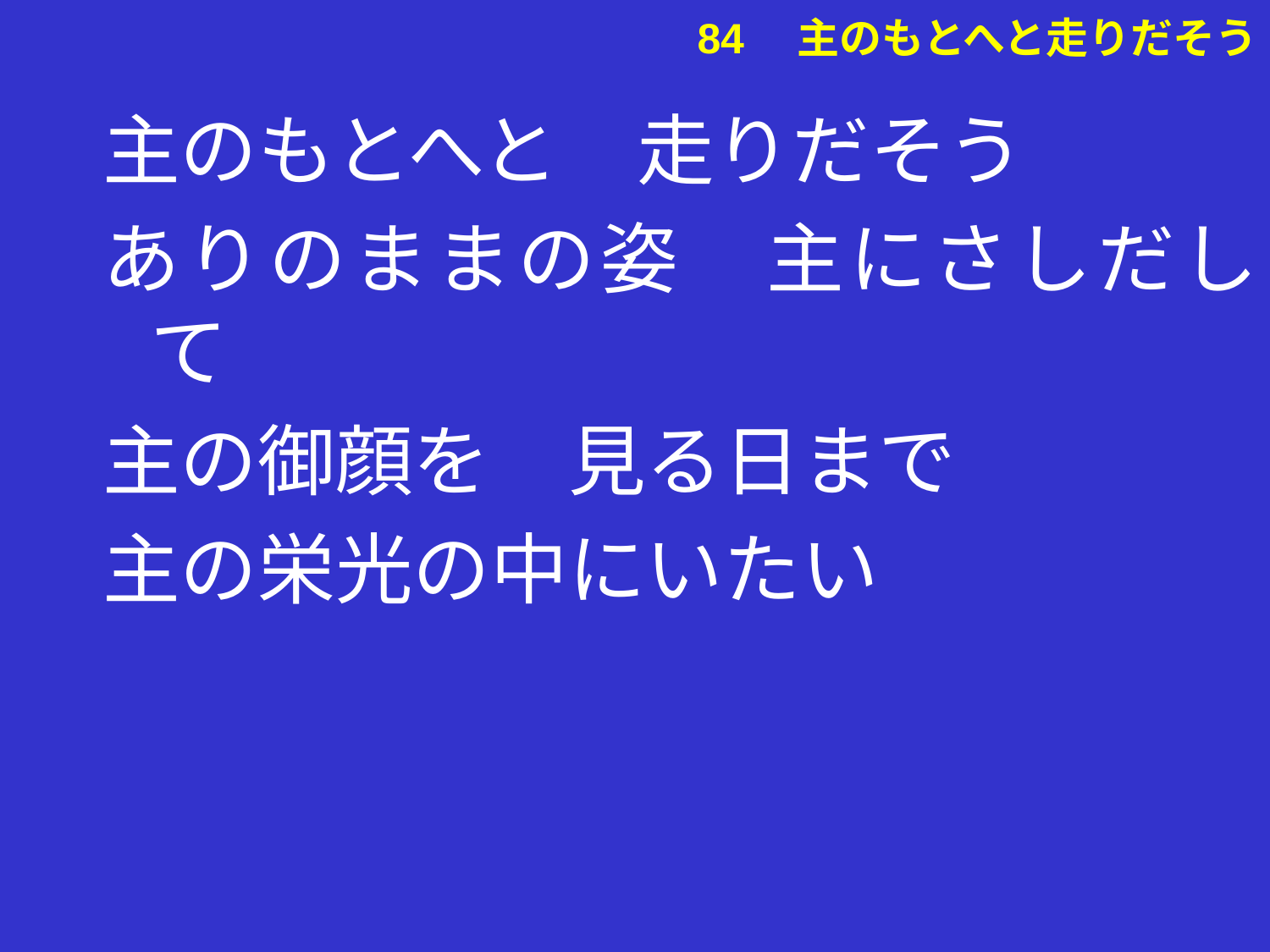

主のもとへと　走りだそう
ありのままの姿　主にさしだして
主の御顔を　見る日まで
主の栄光の中にいたい
# 84　主のもとへと走りだそう